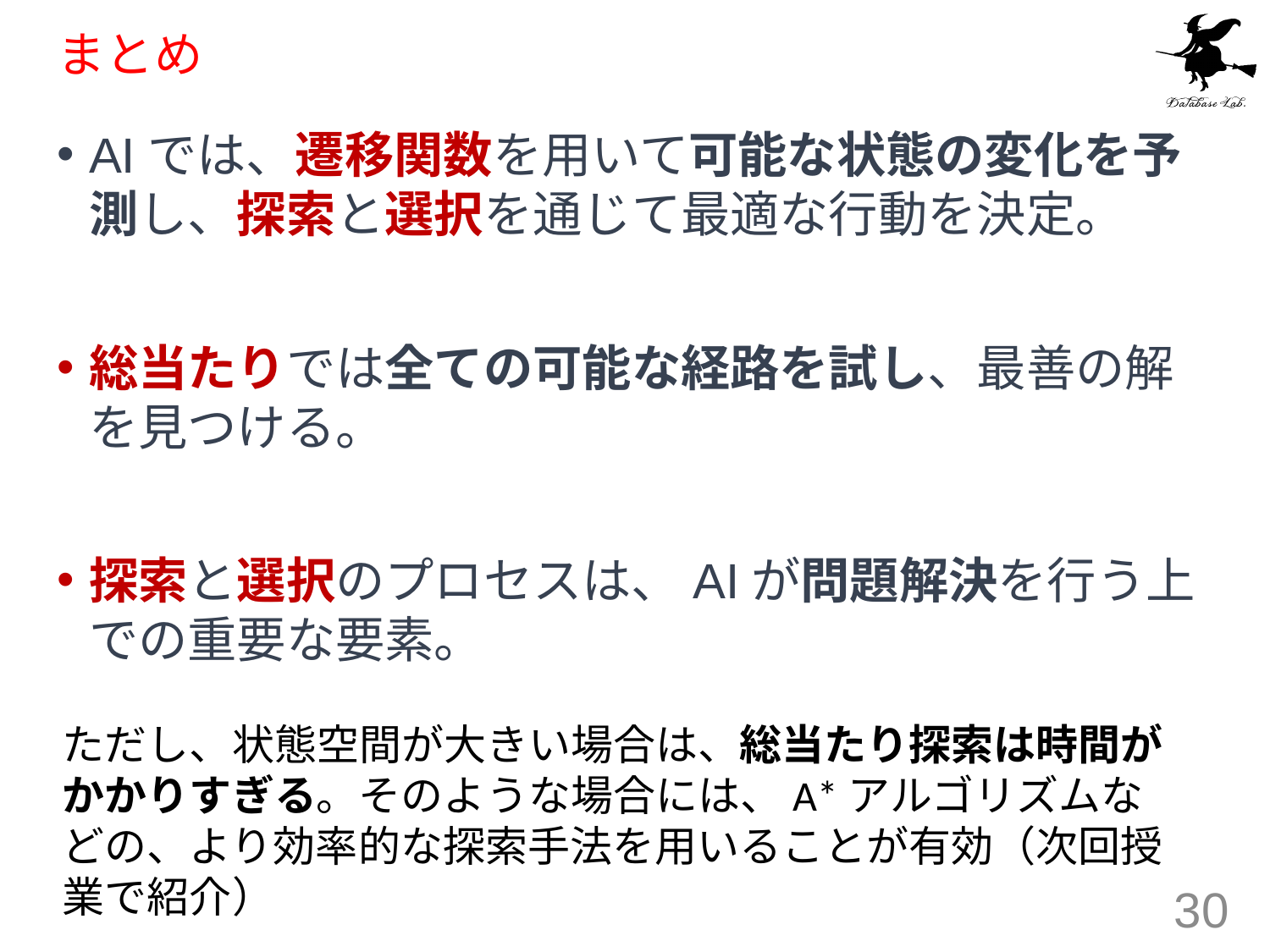

# まとめ
AIでは、遷移関数を用いて可能な状態の変化を予測し、探索と選択を通じて最適な行動を決定。

総当たりでは全ての可能な経路を試し、最善の解を見つける。

探索と選択のプロセスは、AIが問題解決を行う上での重要な要素。
ただし、状態空間が大きい場合は、総当たり探索は時間がかかりすぎる。そのような場合には、A*アルゴリズムなどの、より効率的な探索手法を用いることが有効（次回授業で紹介）
30